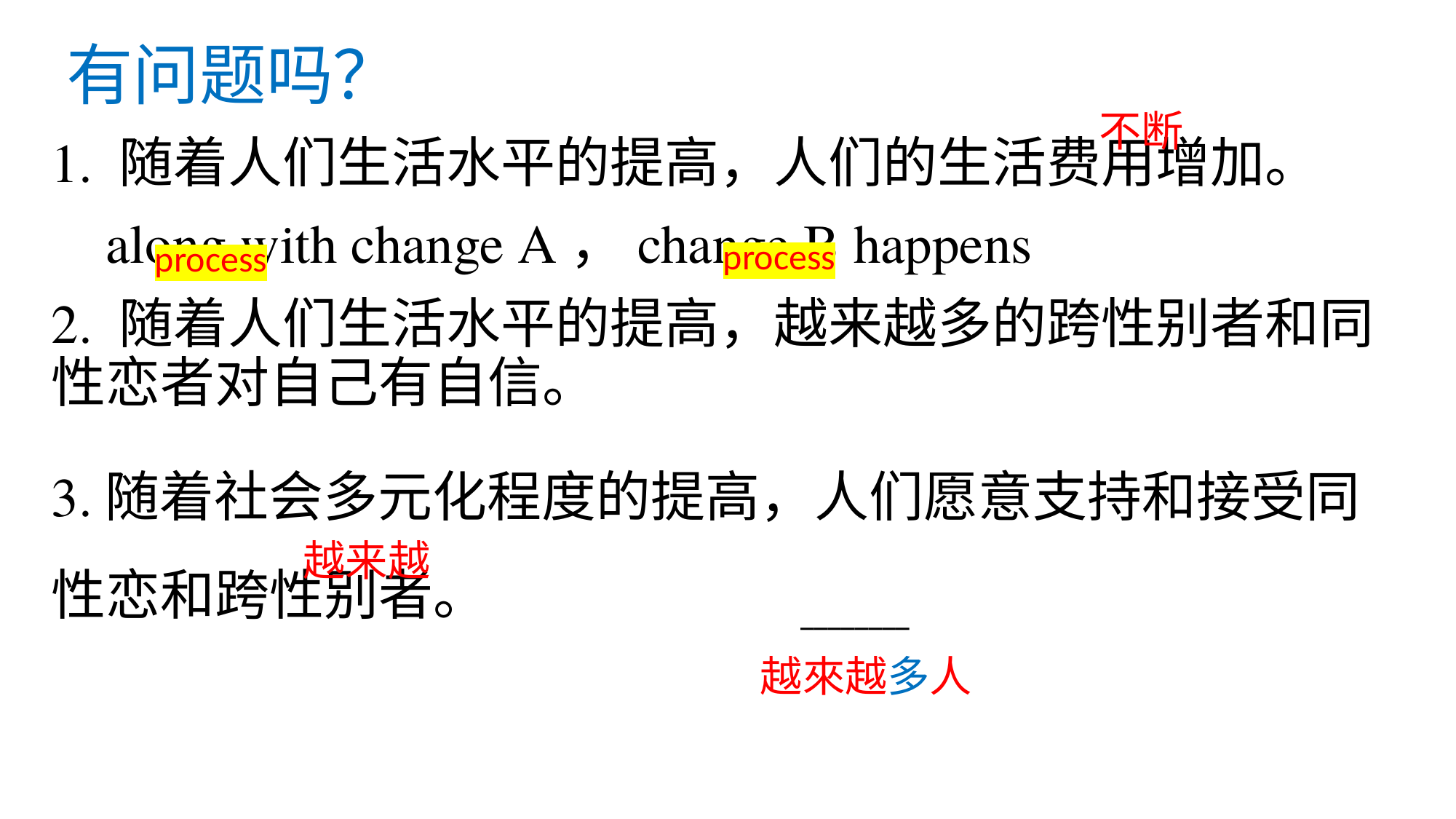

# 有问题吗？
不断
1. 随着人们生活水平的提高，人们的生活费用增加。
    along with change A，change B happens
2. 随着人们生活水平的提高，越来越多的跨性别者和同性恋者对自己有自信。
3.随着社会多元化程度的提高，人们愿意支持和接受同性恋和跨性别者。
process
process
越来越
________
越來越多人